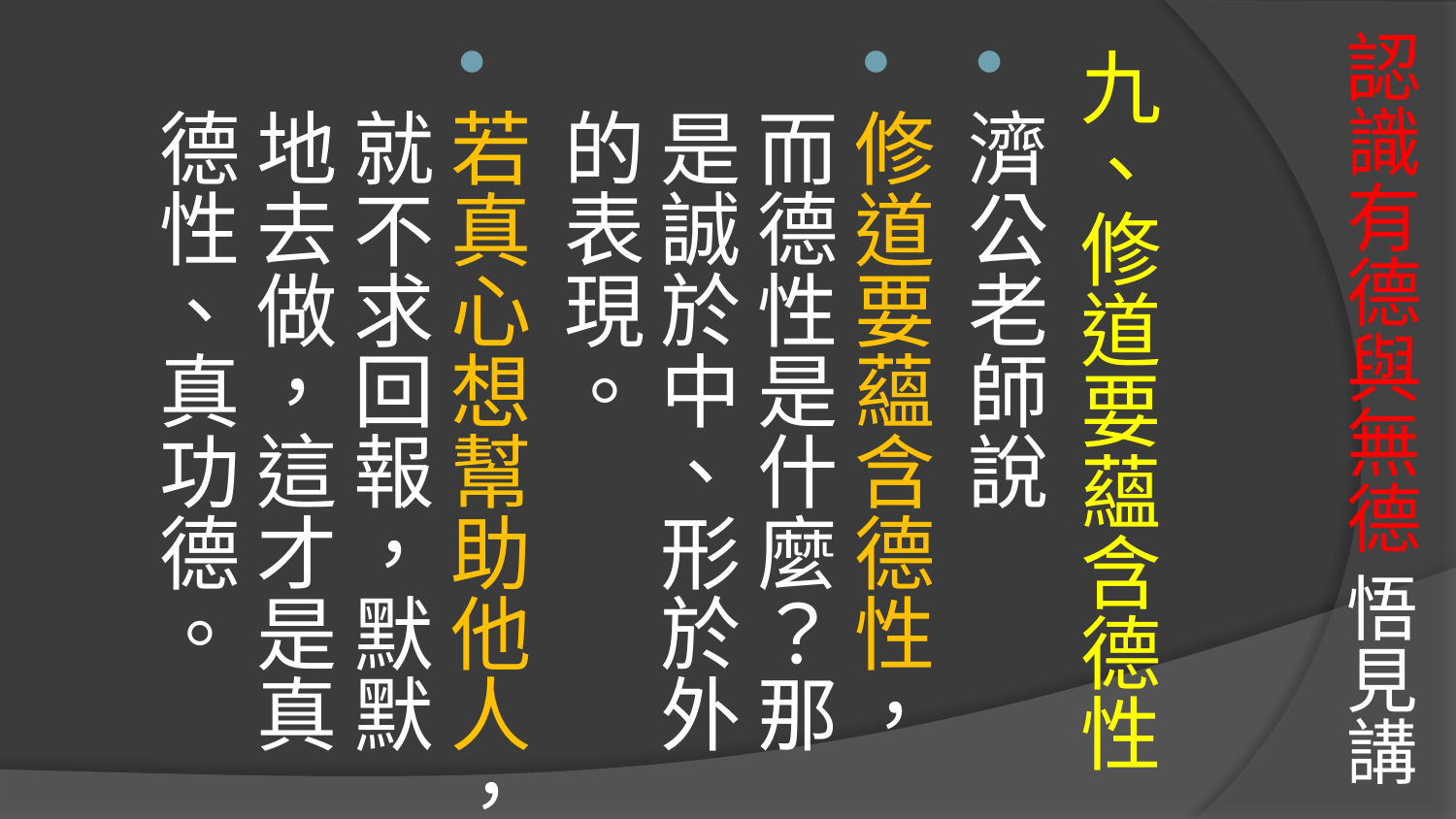

# 認識有德與無德 悟見講
九、修道要蘊含德性
濟公老師說
修道要蘊含德性，而德性是什麼？那是誠於中、形於外的表現。
若真心想幫助他人，就不求回報，默默地去做，這才是真德性、真功德。